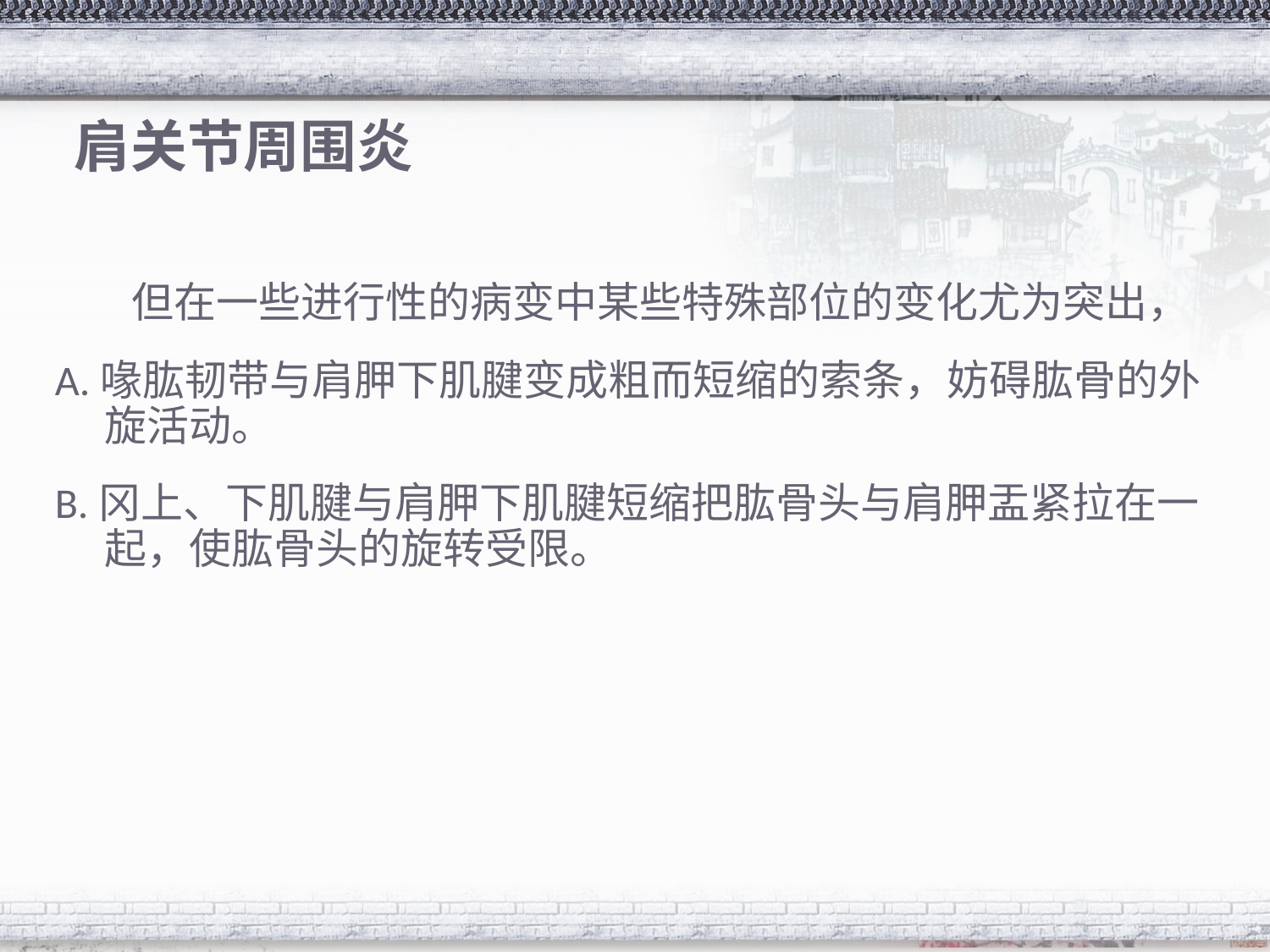

# 肩关节周围炎
       但在一些进行性的病变中某些特殊部位的变化尤为突出，
A.喙肱韧带与肩胛下肌腱变成粗而短缩的索条，妨碍肱骨的外旋活动。
B.冈上、下肌腱与肩胛下肌腱短缩把肱骨头与肩胛盂紧拉在一起，使肱骨头的旋转受限。